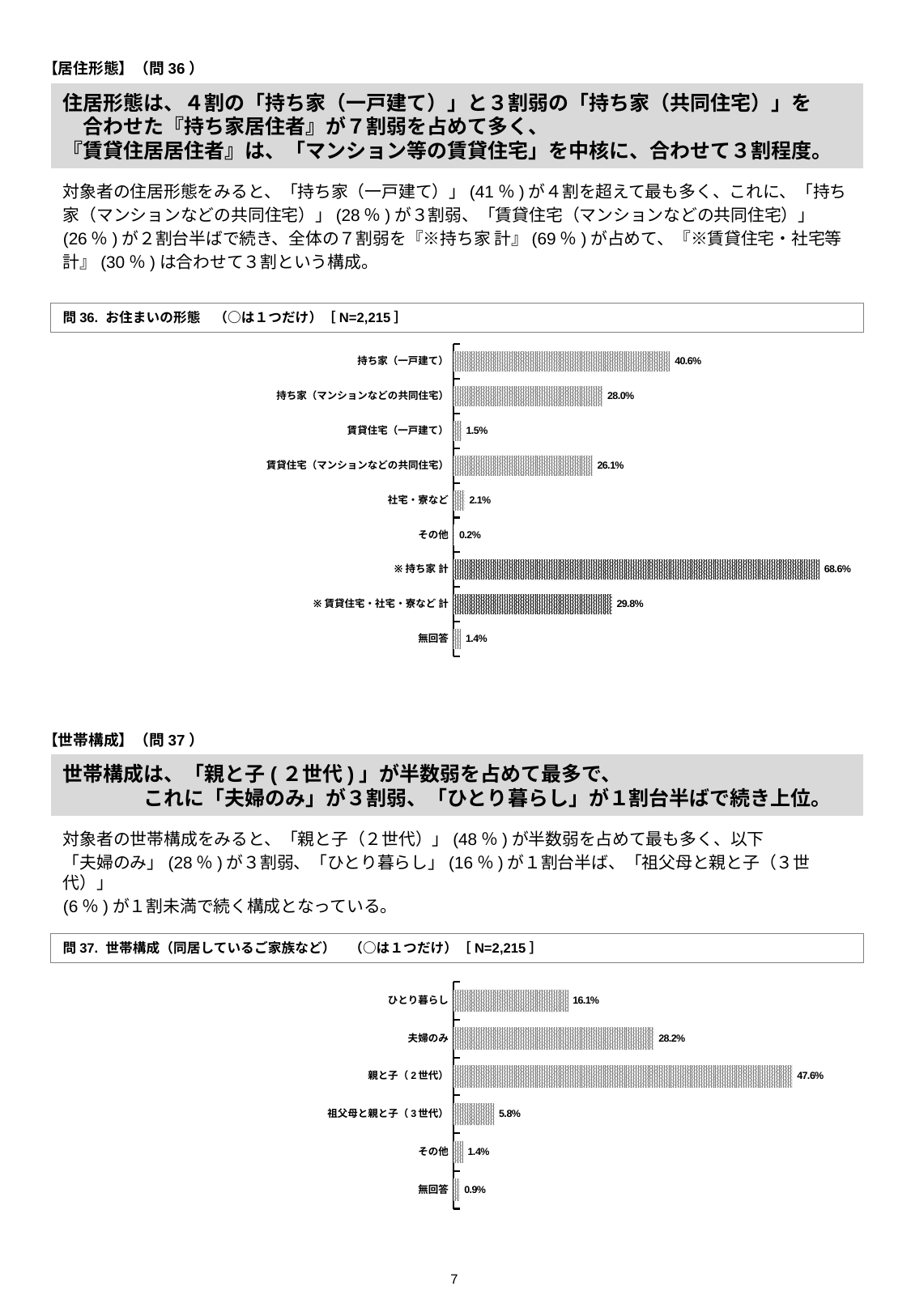

【居住形態】（問36）
住居形態は、４割の「持ち家（一戸建て）」と３割弱の「持ち家（共同住宅）」を
　合わせた『持ち家居住者』が７割弱を占めて多く、
『賃貸住居居住者』は、「マンション等の賃貸住宅」を中核に、合わせて３割程度。
対象者の住居形態をみると、「持ち家（一戸建て）」(41％)が４割を超えて最も多く、これに、「持ち
家（マンションなどの共同住宅）」(28％)が３割弱、「賃貸住宅（マンションなどの共同住宅）」
(26％)が２割台半ばで続き、全体の７割弱を『※持ち家 計』(69％)が占めて、『※賃貸住宅・社宅等
計』(30％)は合わせて３割という構成。
問36. お住まいの形態　（○は１つだけ）［N=2,215］

### Chart

| Category |  |
|---|---|
| 持ち家（一戸建て） | 0.405869074492099 |
| 持ち家（マンションなどの共同住宅） | 0.279909706546275 |
| 賃貸住宅（一戸建て） | 0.0153498871331828 |
| 賃貸住宅（マンションなどの共同住宅） | 0.260948081264108 |
| 社宅・寮など | 0.0212189616252822 |
| その他 | 0.00225733634311512 |
| ※持ち家 計 | 0.685778781038376 |
| ※賃貸住宅・社宅・寮など 計 | 0.297516930022573 |
| 無回答 | 0.0144469525959368 |
【世帯構成】（問37）
# 世帯構成は、「親と子(２世代)」が半数弱を占めて最多で、 　　　　これに「夫婦のみ」が３割弱、「ひとり暮らし」が１割台半ばで続き上位。
対象者の世帯構成をみると、「親と子（２世代）」(48％)が半数弱を占めて最も多く、以下
「夫婦のみ」(28％)が３割弱、「ひとり暮らし」(16％)が１割台半ば、「祖父母と親と子（３世代）」
(6％)が１割未満で続く構成となっている。
問37. 世帯構成（同居しているご家族など）　（○は１つだけ）［N=2,215］

### Chart

| Category |  |
|---|---|
| ひとり暮らし | 0.16117381489842 |
| 夫婦のみ | 0.281715575620767 |
| 親と子（2世代） | 0.476297968397291 |
| 祖父母と親と子（3世代） | 0.0577878103837473 |
| その他 | 0.0139954853273138 |
| 無回答 | 0.0090293453724605 |
7